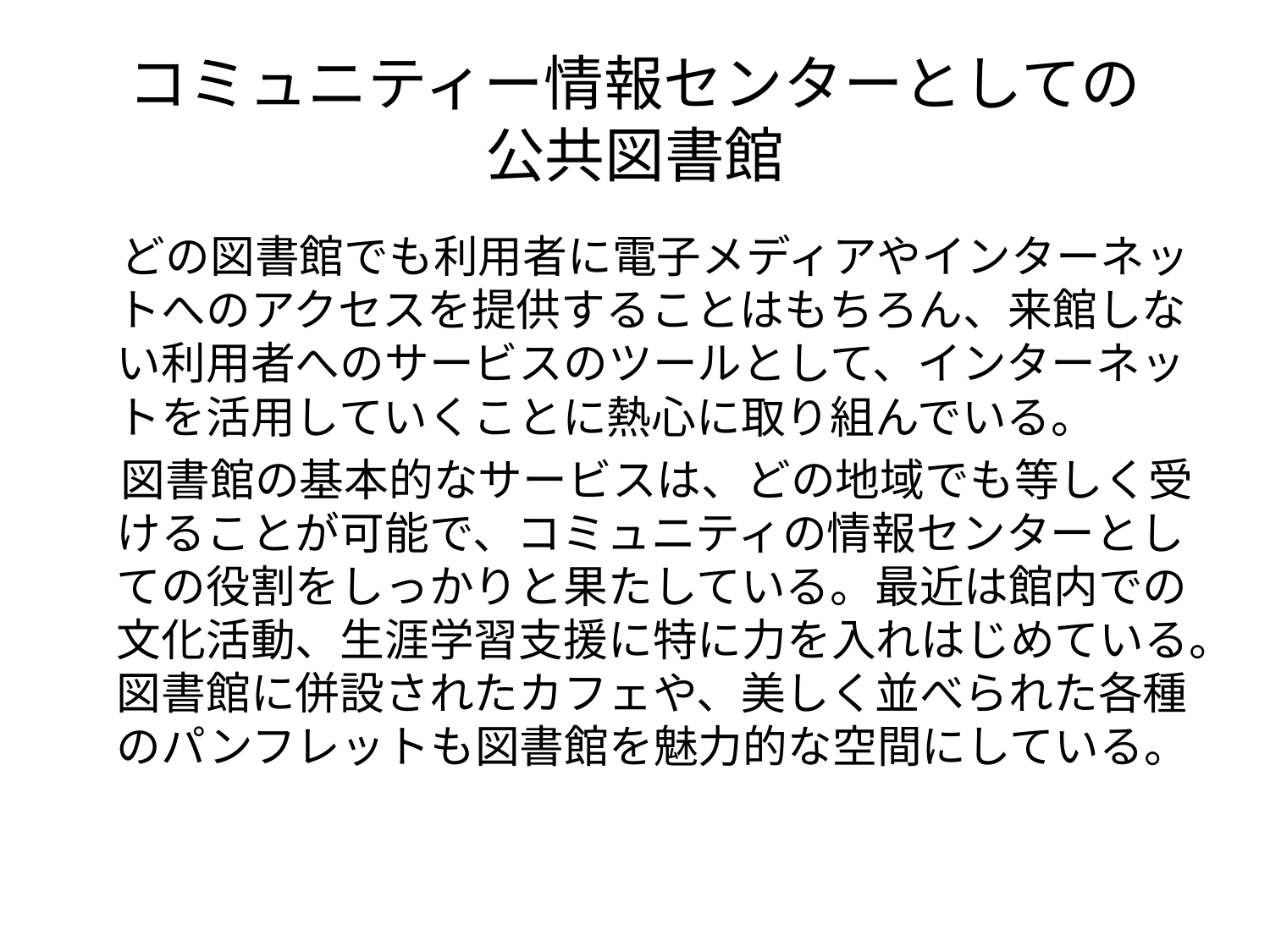

# コミュニティー情報センターとしての 公共図書館
　どの図書館でも利用者に電子メディアやインターネットへのアクセスを提供することはもちろん、来館しない利用者へのサービスのツールとして、インターネットを活用していくことに熱心に取り組んでいる。
　図書館の基本的なサービスは、どの地域でも等しく受けることが可能で、コミュニティの情報センターとしての役割をしっかりと果たしている。最近は館内での文化活動、生涯学習支援に特に力を入れはじめている。図書館に併設されたカフェや、美しく並べられた各種のパンフレットも図書館を魅力的な空間にしている。